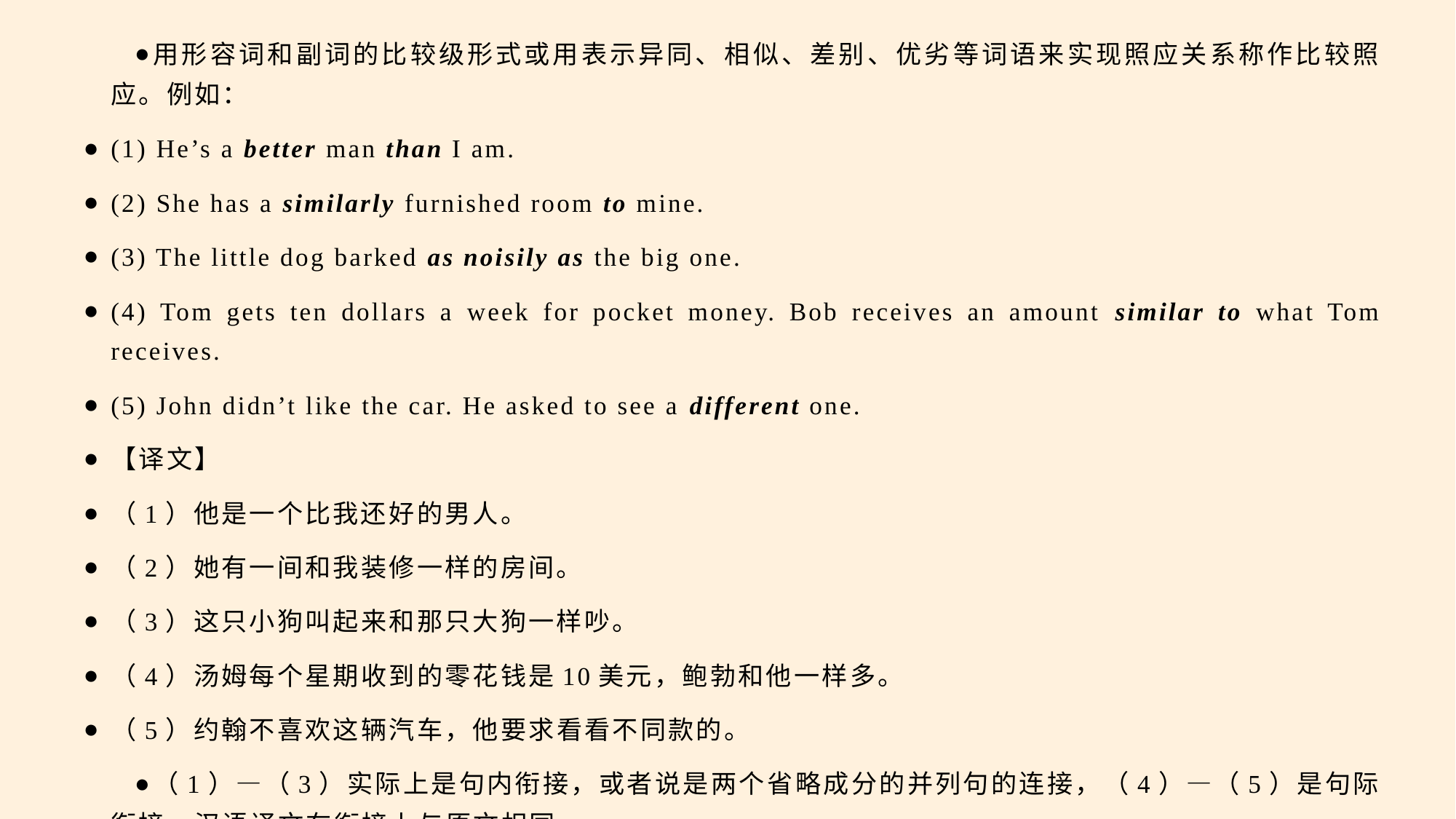

用形容词和副词的比较级形式或用表示异同、相似、差别、优劣等词语来实现照应关系称作比较照应。例如：
(1) He’s a better man than I am.
(2) She has a similarly furnished room to mine.
(3) The little dog barked as noisily as the big one.
(4) Tom gets ten dollars a week for pocket money. Bob receives an amount similar to what Tom receives.
(5) John didn’t like the car. He asked to see a different one.
【译文】
（1）他是一个比我还好的男人。
（2）她有一间和我装修一样的房间。
（3）这只小狗叫起来和那只大狗一样吵。
（4）汤姆每个星期收到的零花钱是10美元，鲍勃和他一样多。
（5）约翰不喜欢这辆汽车，他要求看看不同款的。
（1）—（3）实际上是句内衔接，或者说是两个省略成分的并列句的连接，（4）—（5）是句际衔接。汉语译文在衔接上与原文相同。